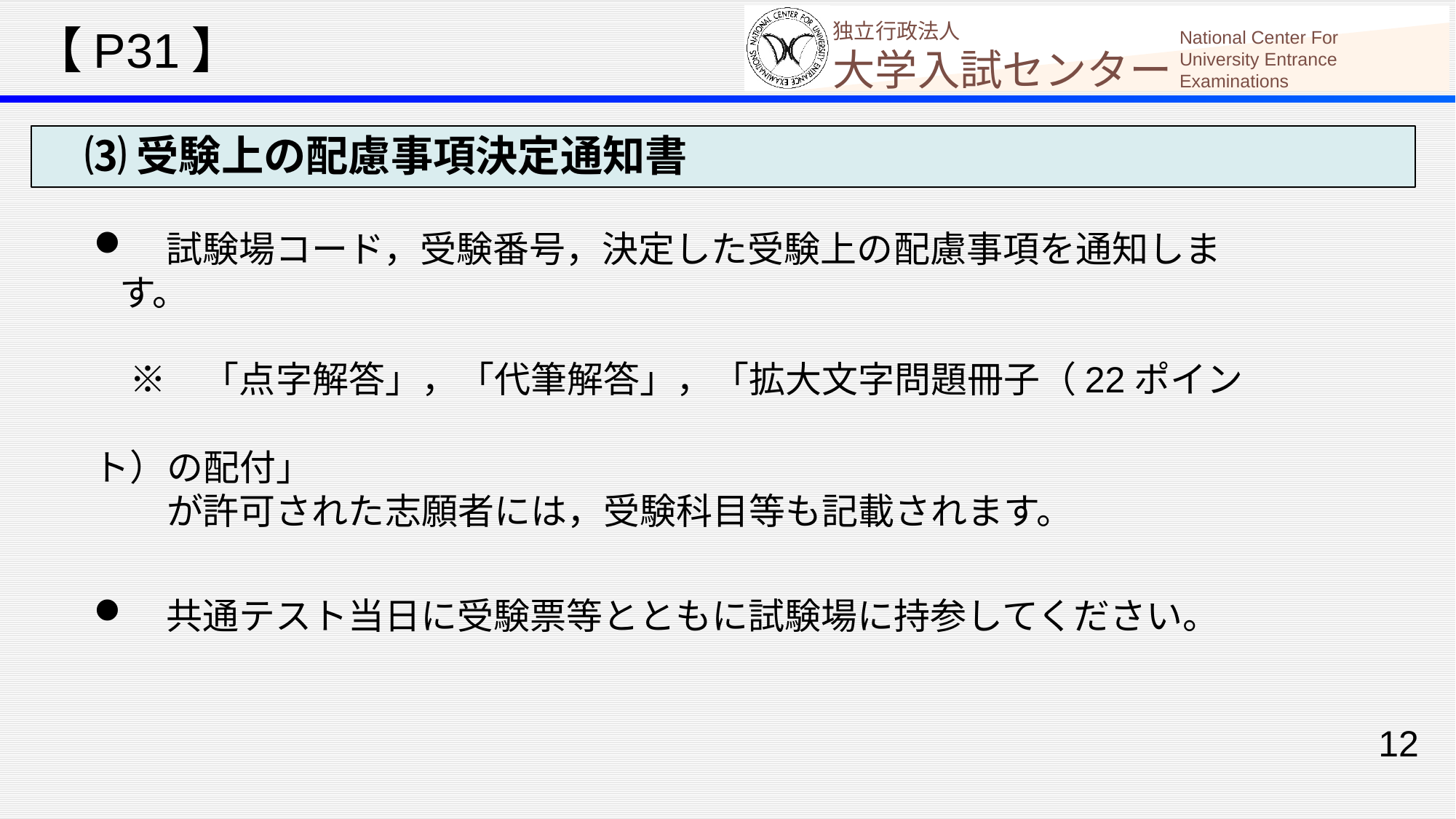

【P31】
　⑶ 受験上の配慮事項決定通知書
　試験場コード，受験番号，決定した受験上の配慮事項を通知します。
　※　「点字解答」，「代筆解答」，「拡大文字問題冊子（22ポイント）の配付」
　　が許可された志願者には，受験科目等も記載されます。

　共通テスト当日に受験票等とともに試験場に持参してください。
12